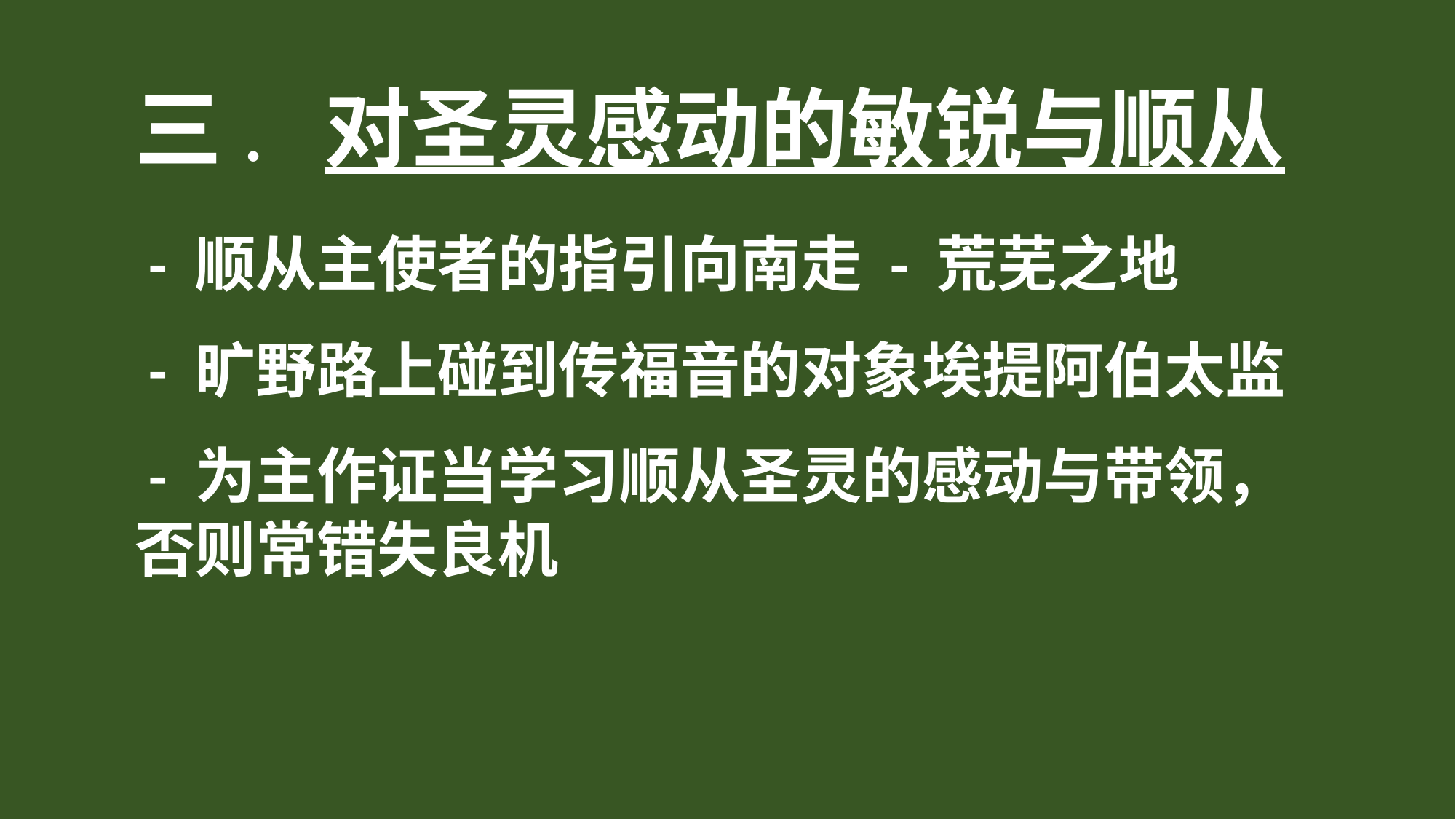

# 三.  对圣灵感动的敏锐与顺从
 - 顺从主使者的指引向南走 - 荒芜之地
 - 旷野路上碰到传福音的对象埃提阿伯太监
 - 为主作证当学习顺从圣灵的感动与带领，否则常错失良机